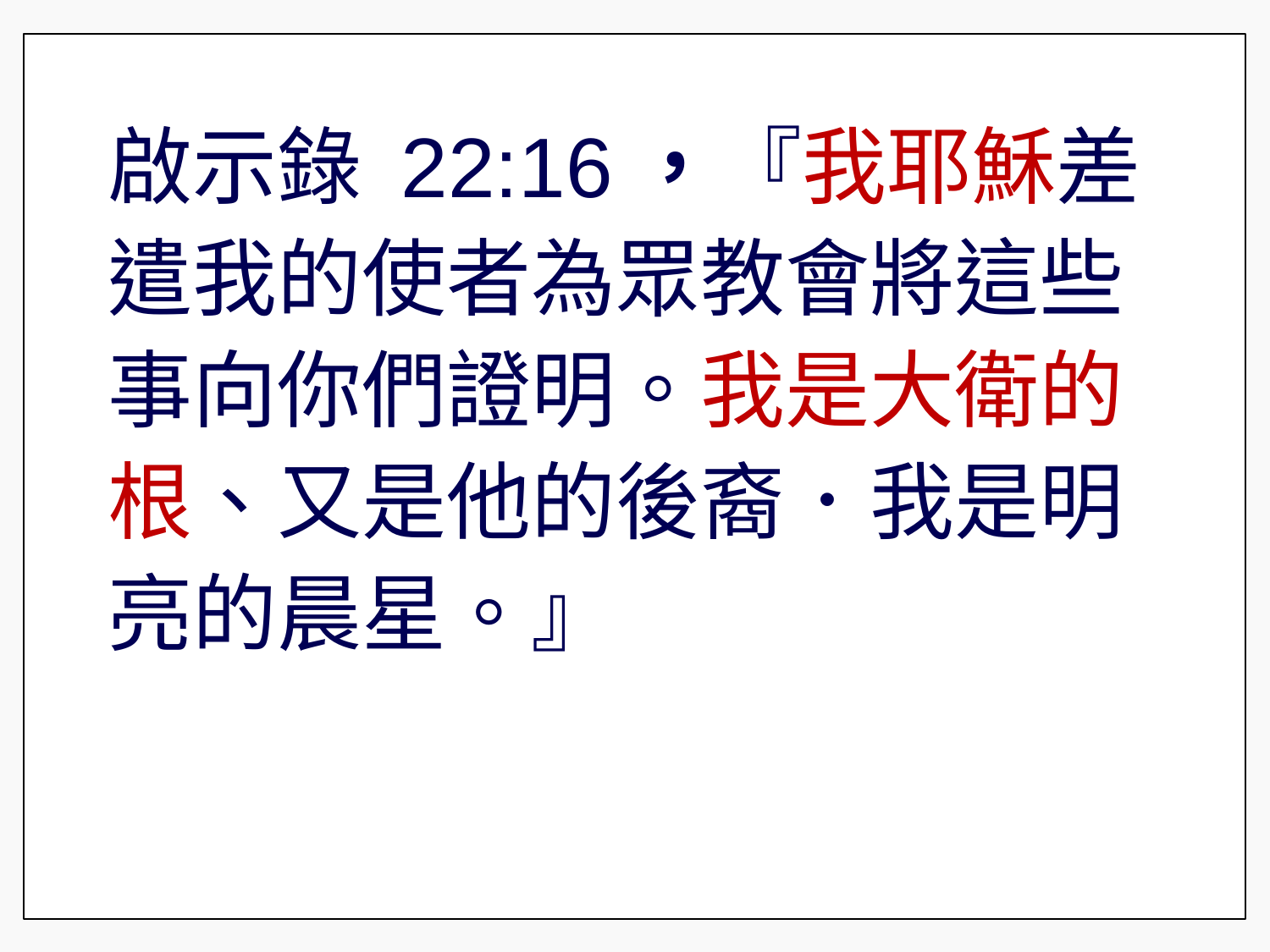

啟示錄 22:16，『我耶穌差遣我的使者為眾教會將這些事向你們證明。我是大衛的根、又是他的後裔．我是明亮的晨星。』